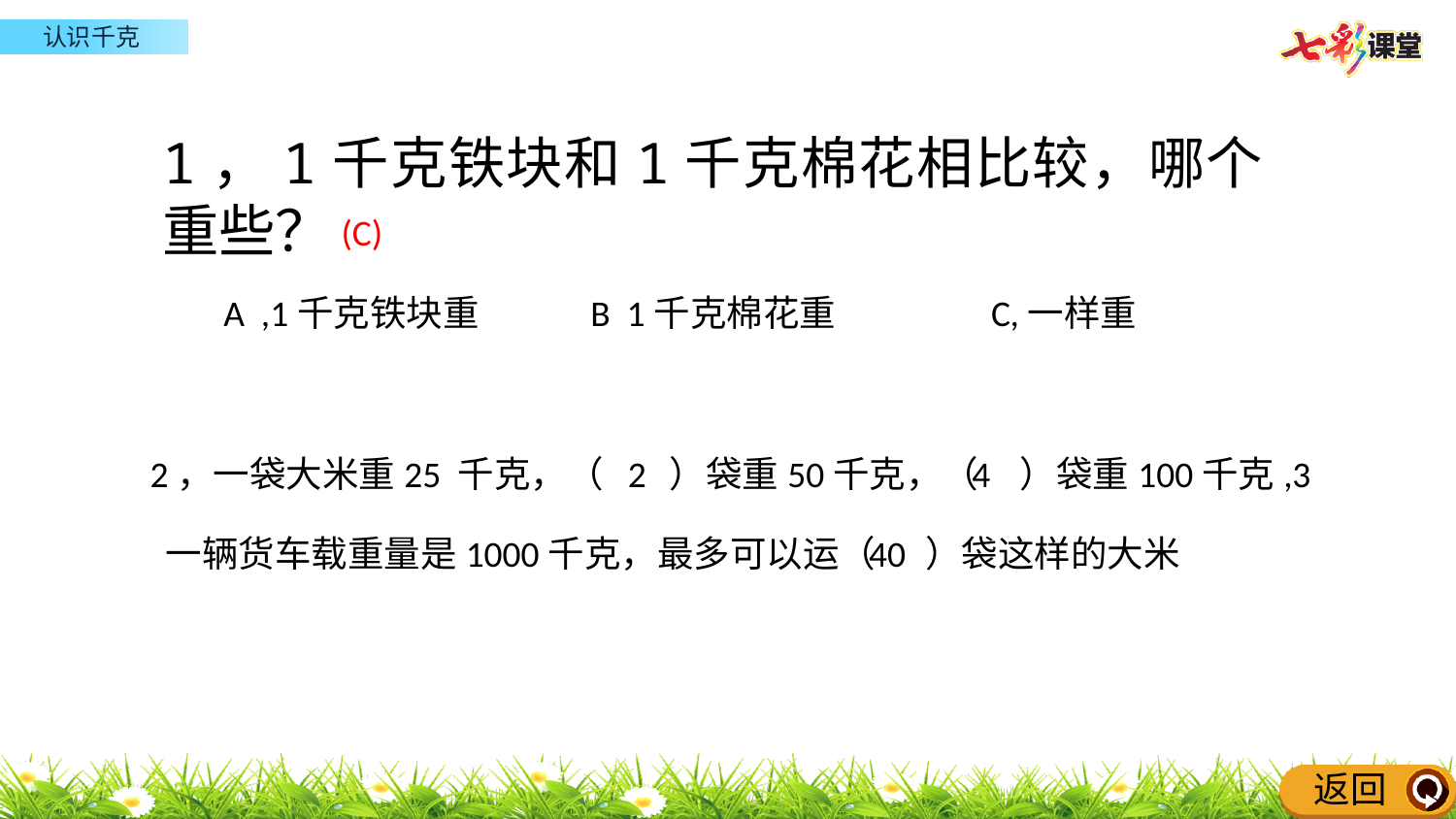

1，1千克铁块和1千克棉花相比较，哪个重些？
(C)
A  ,1千克铁块重
B  1千克棉花重
C,一样重
2，一袋大米重25 千克，（        ）袋重50千克，（     ）袋重100千克,3
2
4
一辆货车载重量是1000千克，最多可以运（      ）袋这样的大米
40